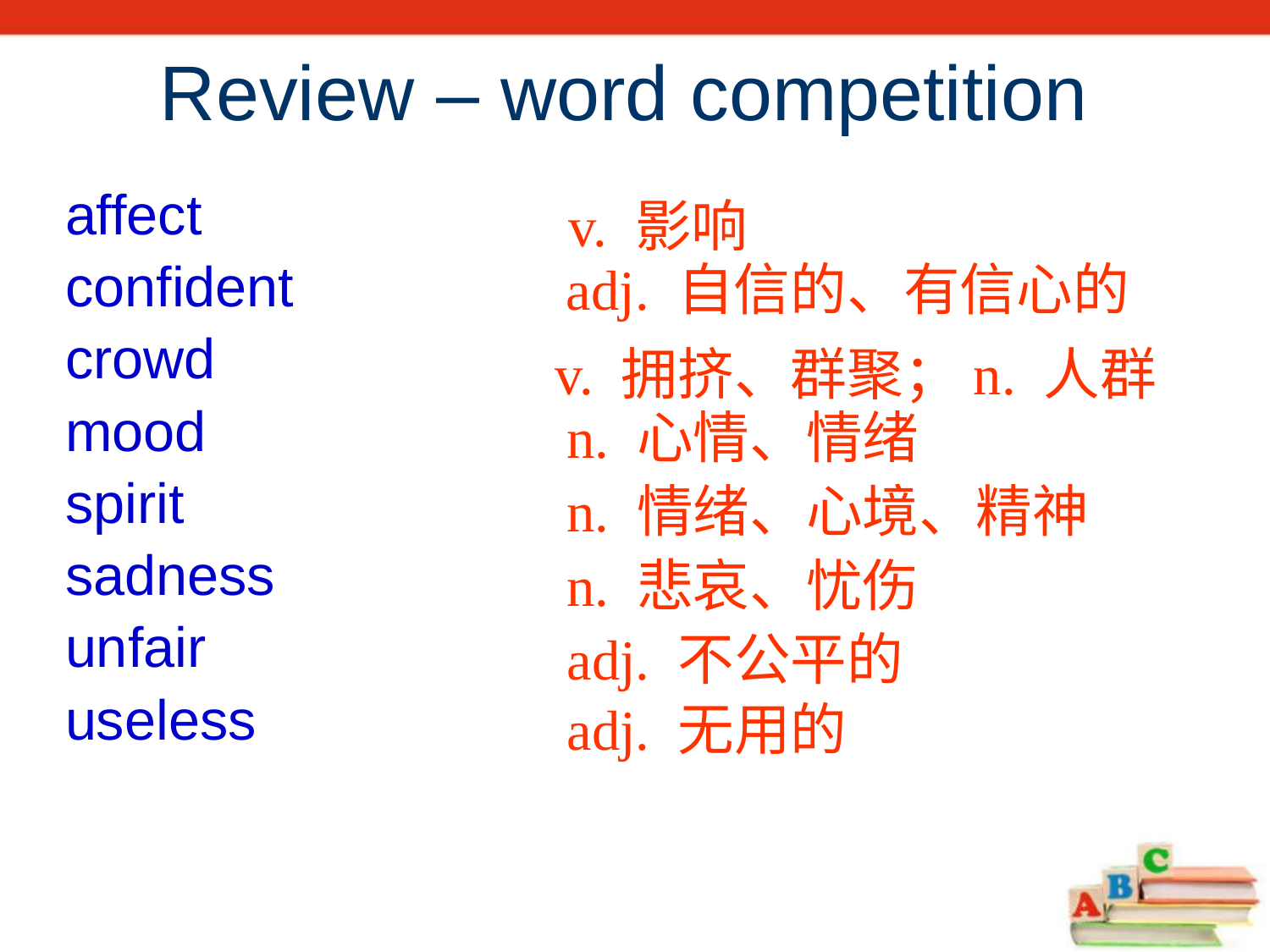

Review – word competition
affect
confident
crowd
mood
spirit
sadness
unfair
useless
v. 影响
adj. 自信的、有信心的
v. 拥挤、群聚；n. 人群
n. 心情、情绪
n. 情绪、心境、精神
n. 悲哀、忧伤
adj. 不公平的
adj. 无用的